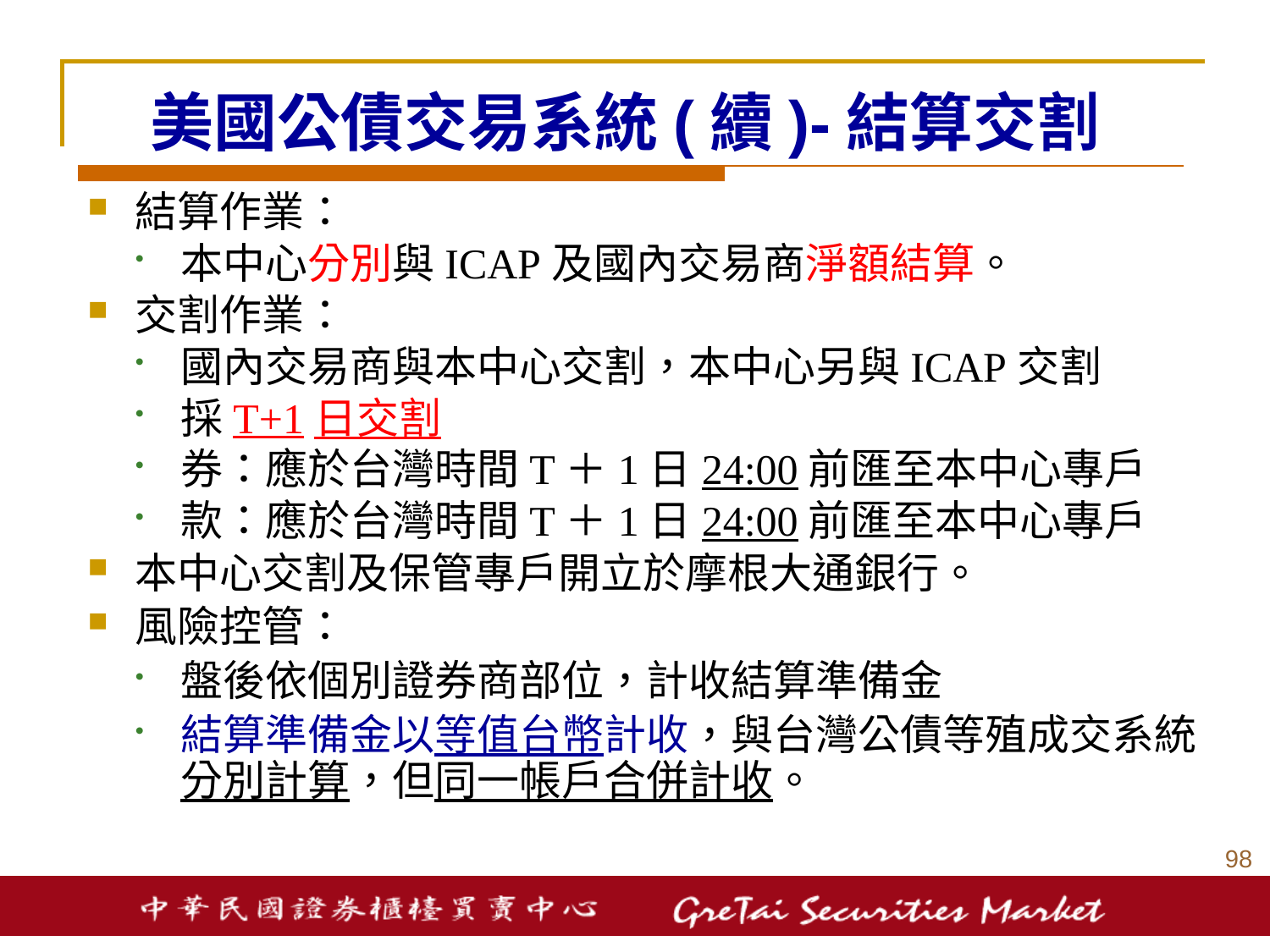

# 美國公債交易系統(續)-結算交割

結算作業：
本中心分別與ICAP及國內交易商淨額結算。
交割作業：
國內交易商與本中心交割，本中心另與ICAP交割
採T+1日交割
券：應於台灣時間T＋1日24:00前匯至本中心專戶
款：應於台灣時間T＋1日24:00前匯至本中心專戶
本中心交割及保管專戶開立於摩根大通銀行。
風險控管：
盤後依個別證券商部位，計收結算準備金
結算準備金以等值台幣計收，與台灣公債等殖成交系統分別計算，但同一帳戶合併計收。
98